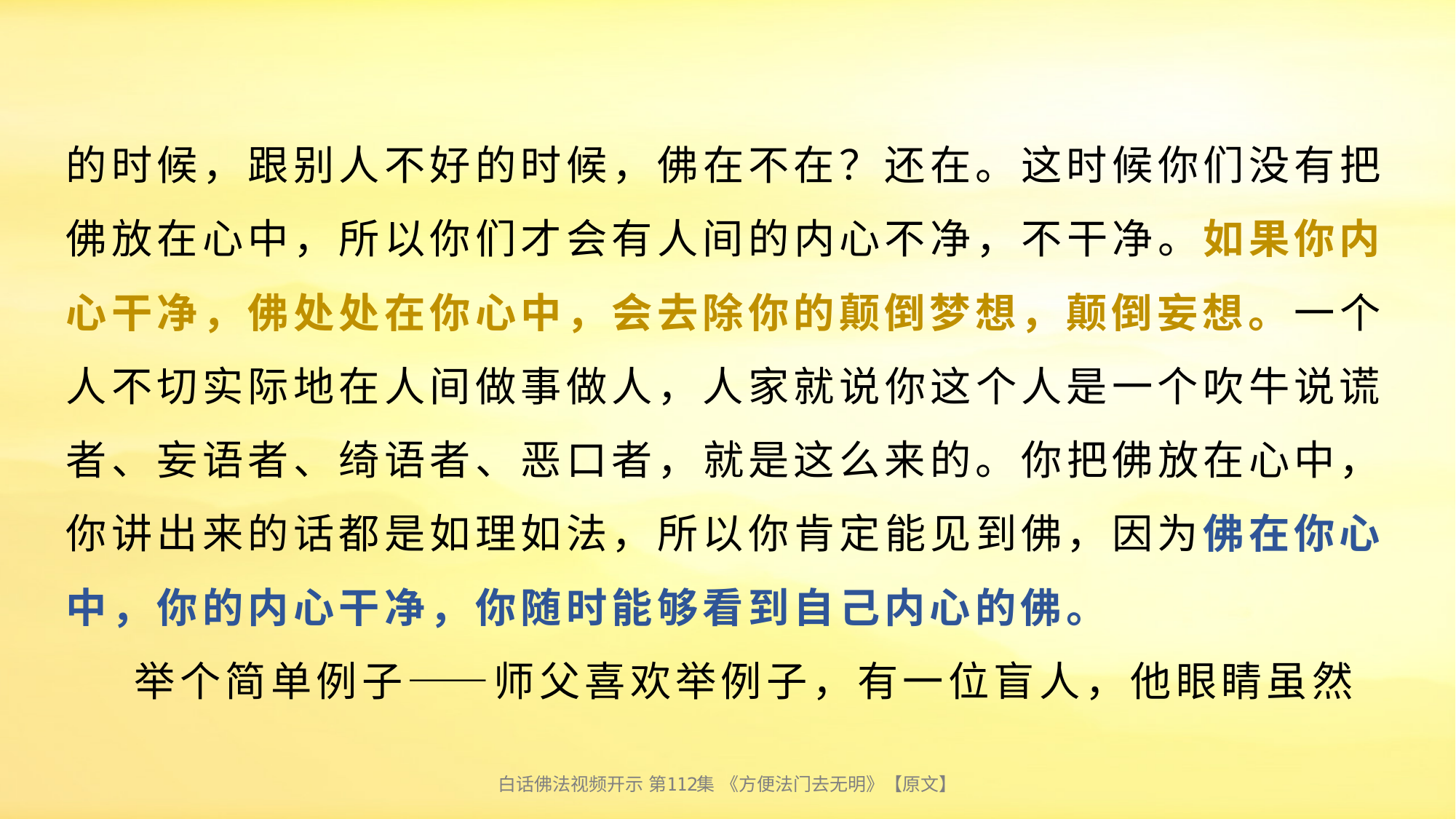

# 的时候，跟别人不好的时候，佛在不在？还在。这时候你们没有把佛放在心中，所以你们才会有人间的内心不净，不干净。如果你内心干净，佛处处在你心中，会去除你的颠倒梦想，颠倒妄想。一个人不切实际地在人间做事做人，人家就说你这个人是一个吹牛说谎者、妄语者、绮语者、恶口者，就是这么来的。你把佛放在心中，你讲出来的话都是如理如法，所以你肯定能见到佛，因为佛在你心中，你的内心干净，你随时能够看到自己内心的佛。 举个简单例子——师父喜欢举例子，有一位盲人，他眼睛虽然
白话佛法视频开示 第112集 《方便法门去无明》【原文】